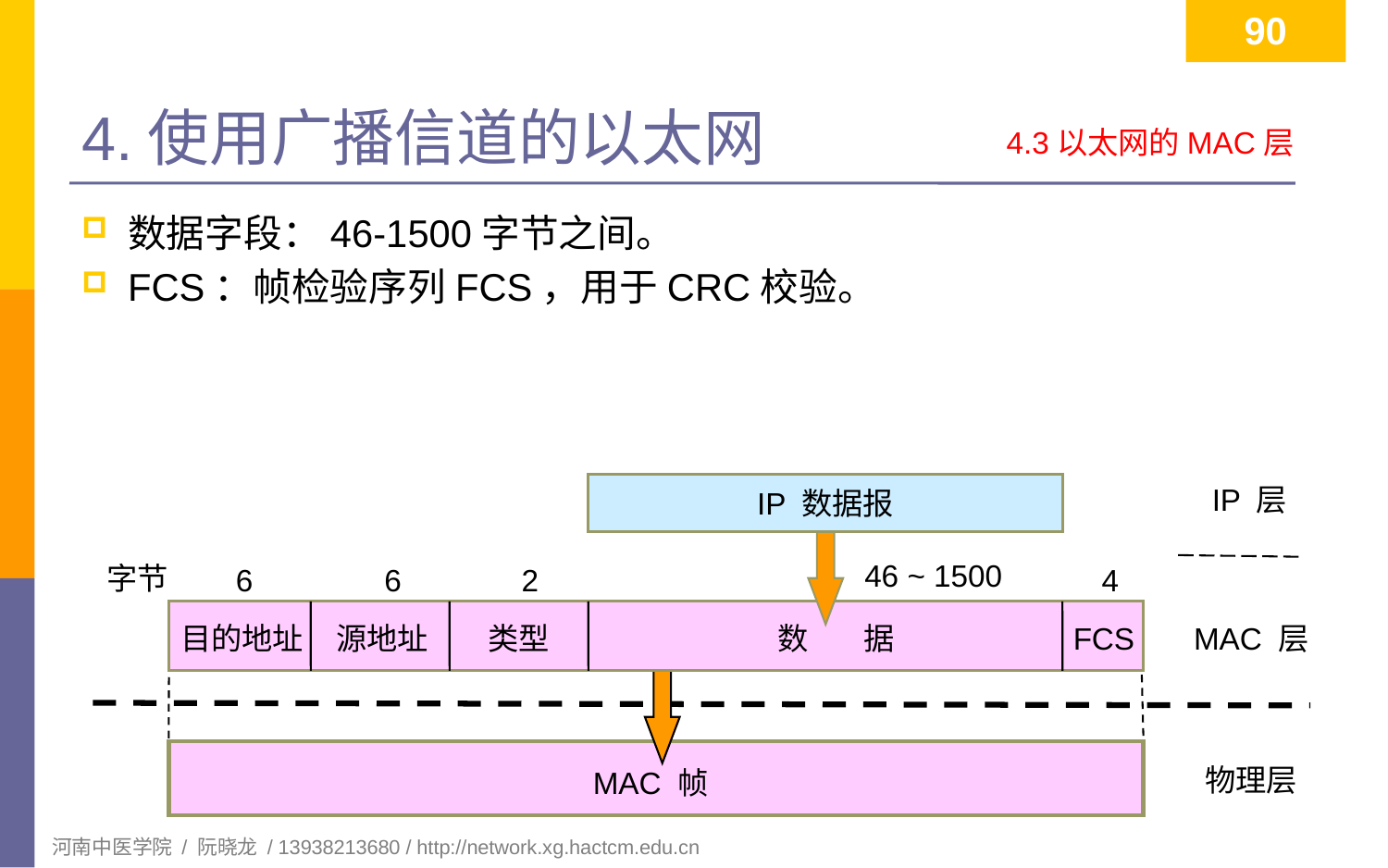

90
# 4.使用广播信道的以太网
4.3以太网的MAC层
数据字段：46-1500字节之间。
FCS：帧检验序列FCS，用于CRC校验。
IP 数据报

IP 层
46 ~ 1500
字节
6
6
2
4

目的地址
源地址
类型
数        据
FCS

MAC 层

物理层
MAC 帧